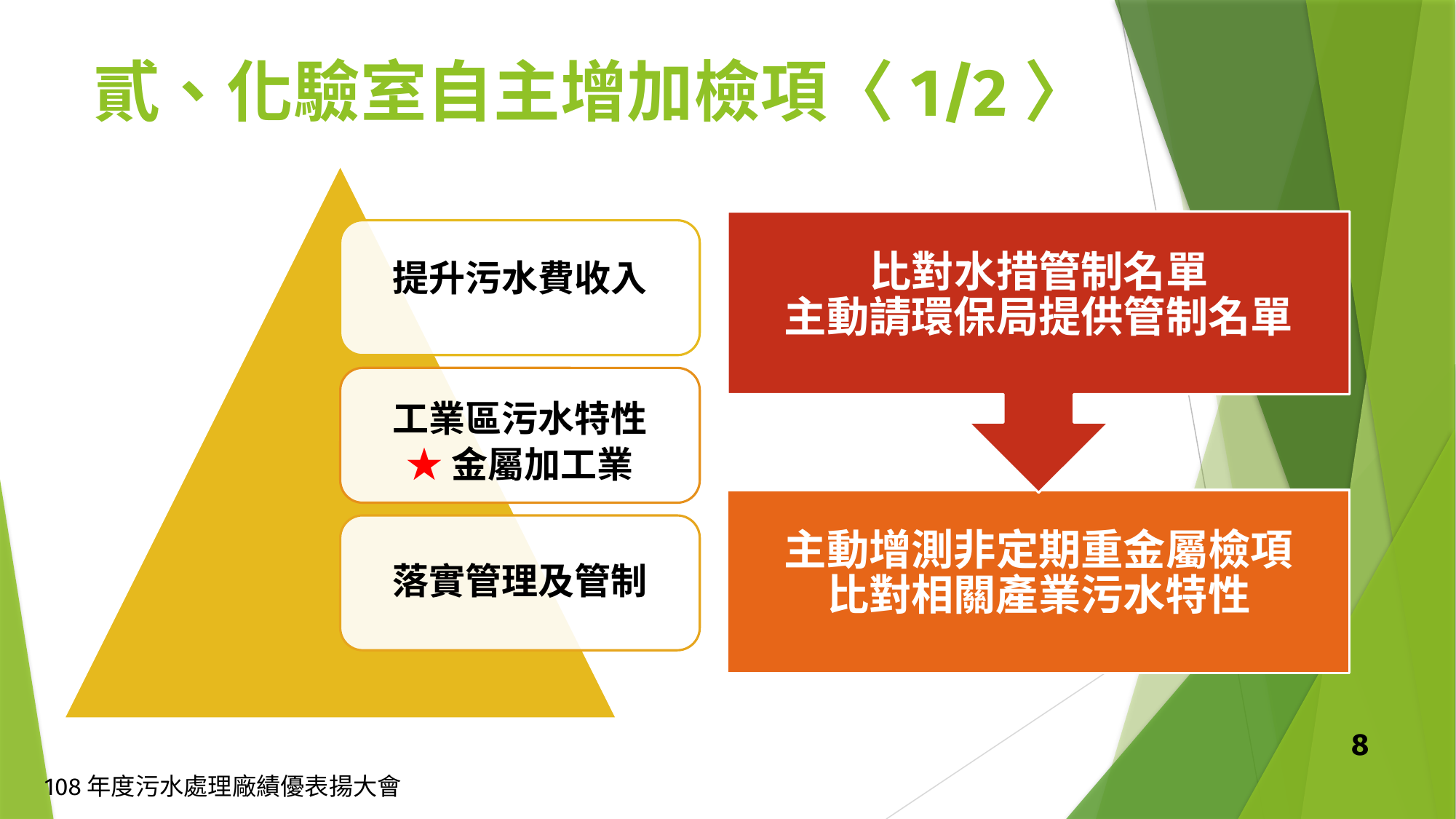

貳、化驗室自主增加檢項〈1/2〉
提升污水費收入
工業區污水特性
★金屬加工業
落實管理及管制
主動增測非定期重金屬檢項
比對相關產業污水特性
比對水措管制名單
主動請環保局提供管制名單
8
108年度污水處理廠績優表揚大會